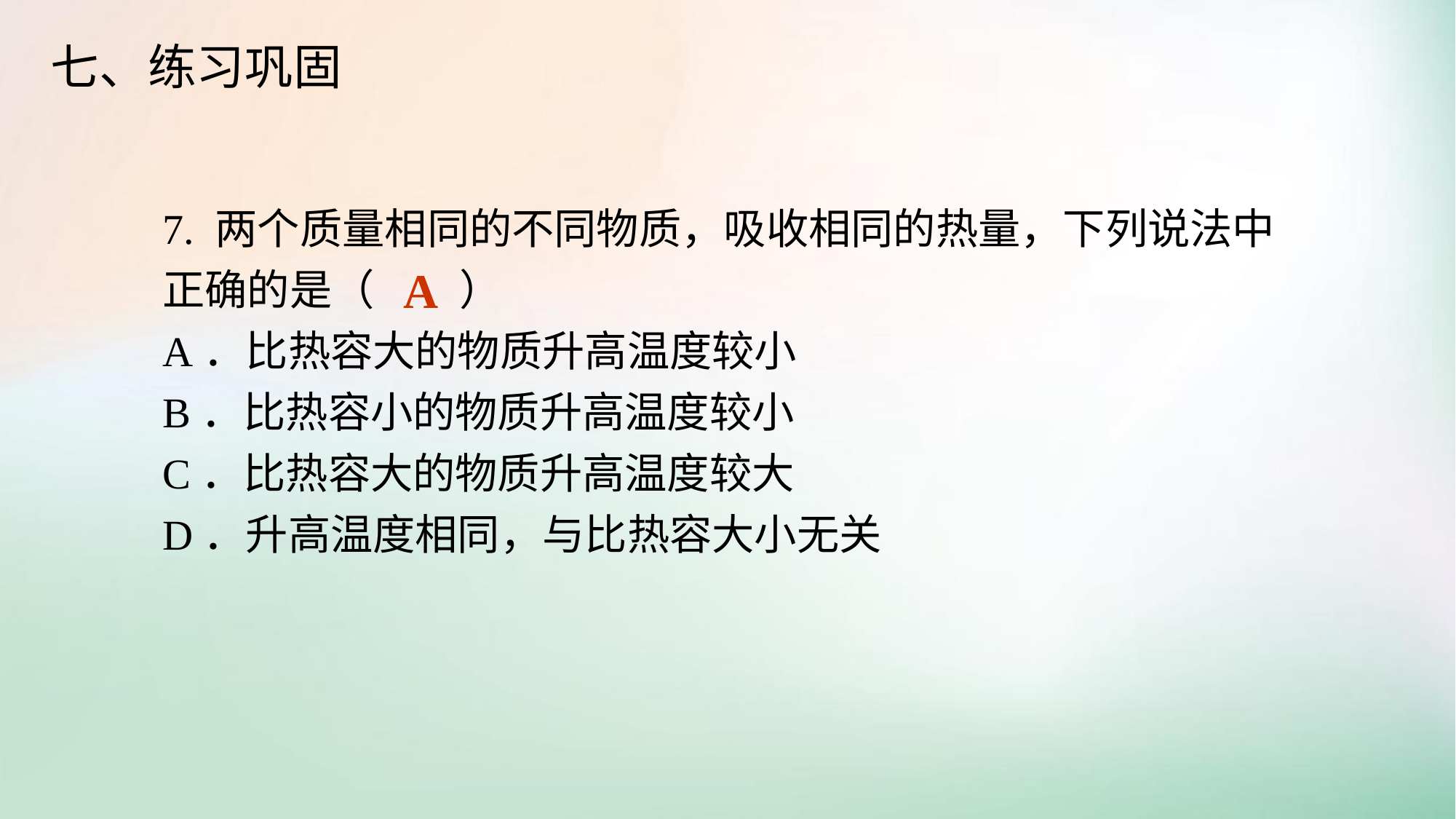

七、练习巩固
7. 两个质量相同的不同物质，吸收相同的热量，下列说法中正确的是（　　）
A．比热容大的物质升高温度较小
B．比热容小的物质升高温度较小
C．比热容大的物质升高温度较大
D．升高温度相同，与比热容大小无关
A